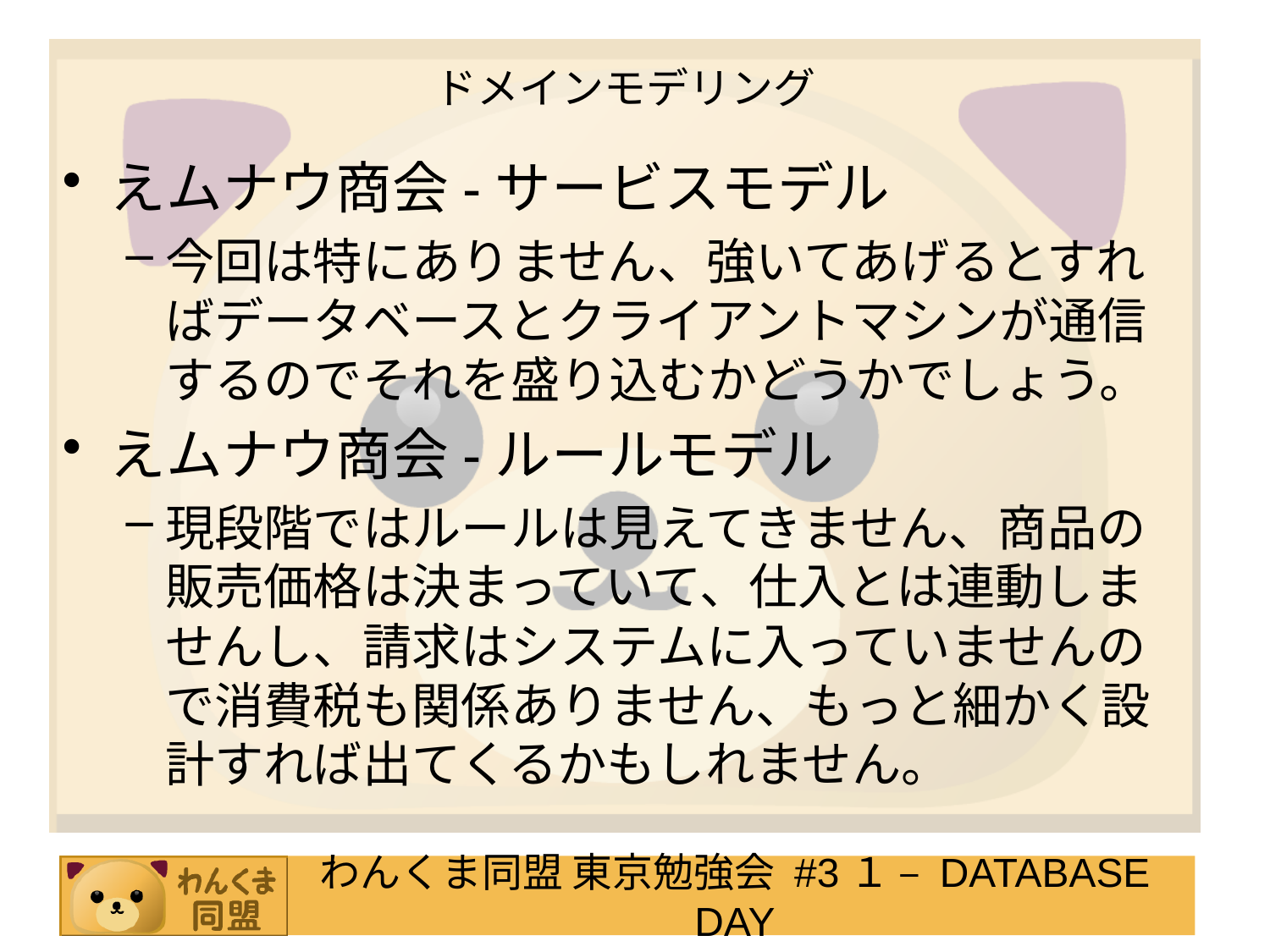

# ドメインモデリング
えムナウ商会-サービスモデル
今回は特にありません、強いてあげるとすればデータベースとクライアントマシンが通信するのでそれを盛り込むかどうかでしょう。
えムナウ商会-ルールモデル
現段階ではルールは見えてきません、商品の販売価格は決まっていて、仕入とは連動しませんし、請求はシステムに入っていませんので消費税も関係ありません、もっと細かく設計すれば出てくるかもしれません。